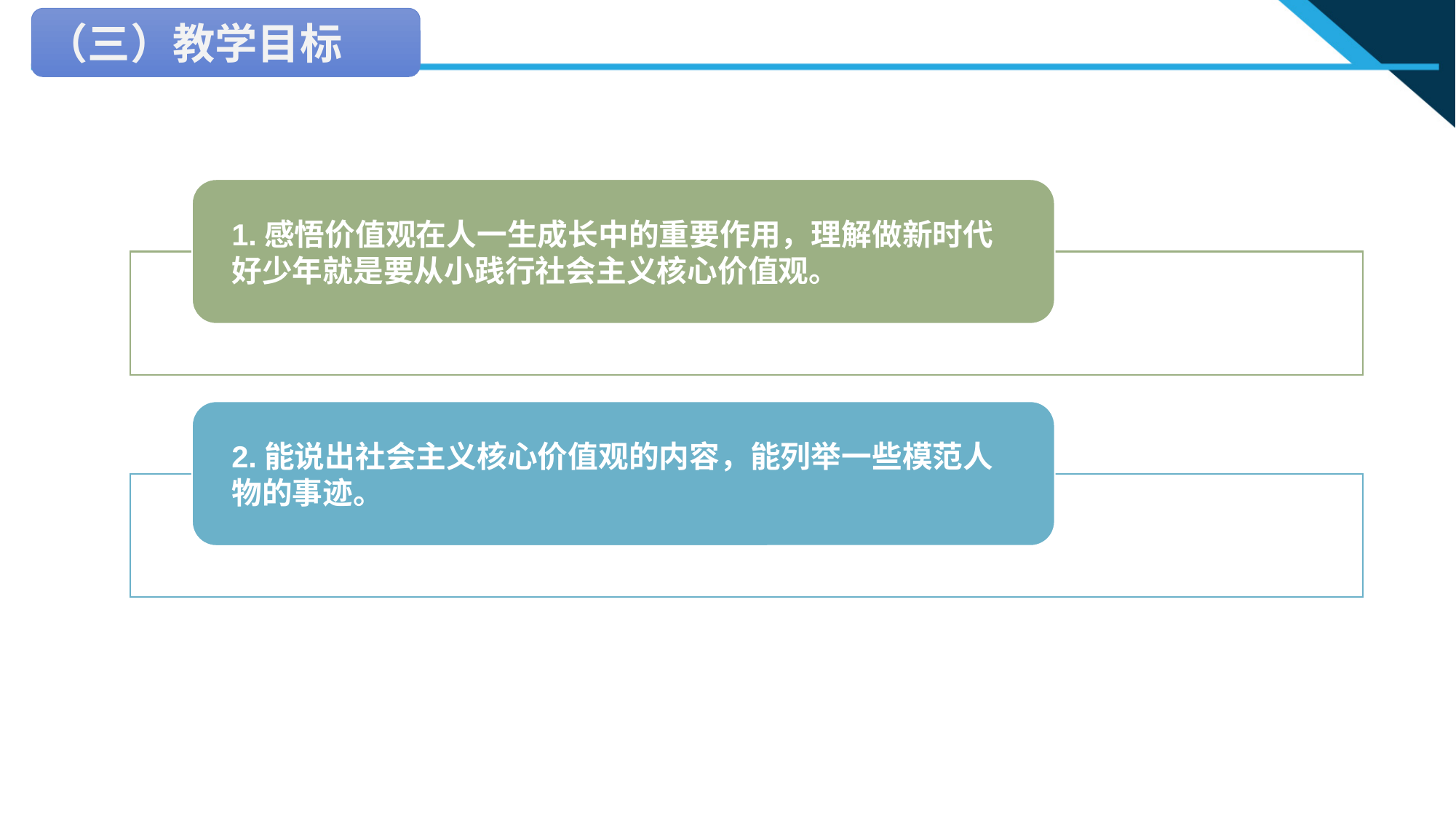

（三）教学目标
1.感悟价值观在人一生成长中的重要作用，理解做新时代好少年就是要从小践行社会主义核心价值观。

2.能说出社会主义核心价值观的内容，能列举一些模范人物的事迹。